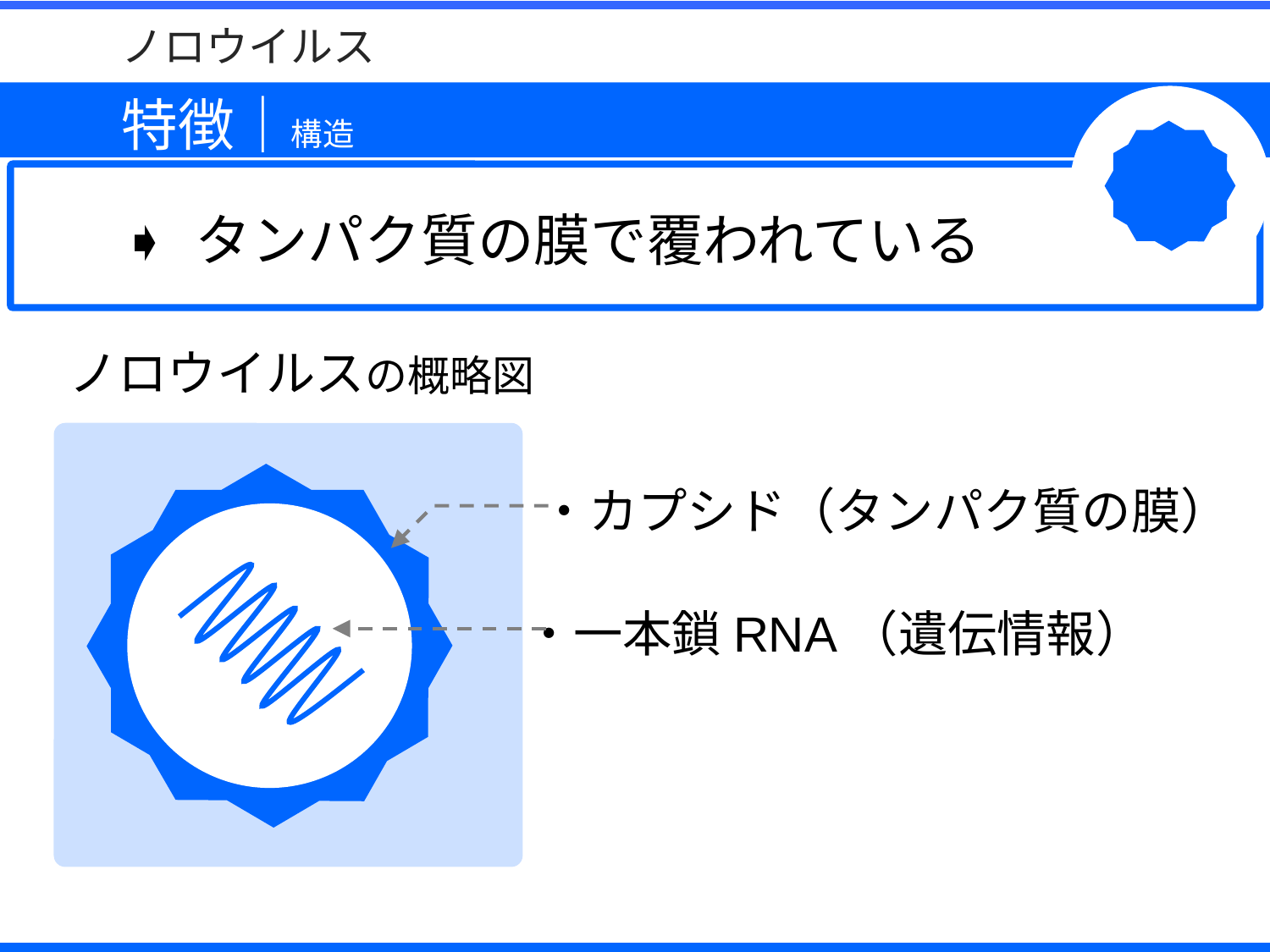

ノロウイルス

特徴｜構造

➧ タンパク質の膜で覆われている
ノロウイルスの概略図

・カプシド（タンパク質の膜）

・一本鎖RNA（遺伝情報）